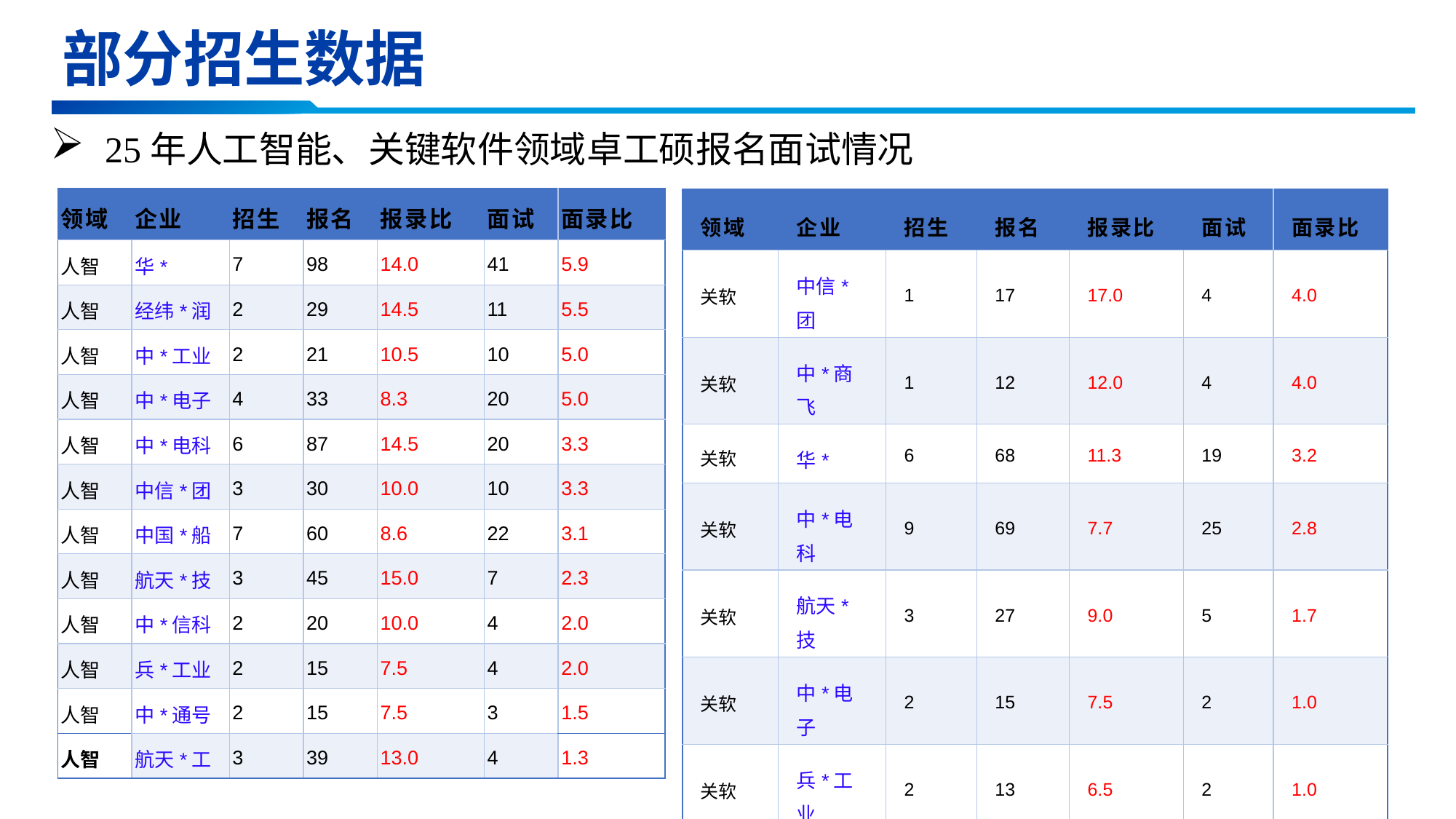

部分招生数据
3
25年人工智能、关键软件领域卓工硕报名面试情况
| 领域 | 企业 | 招生 | 报名 | 报录比 | 面试 | 面录比 |
| --- | --- | --- | --- | --- | --- | --- |
| 人智 | 华\* | 7 | 98 | 14.0 | 41 | 5.9 |
| 人智 | 经纬\*润 | 2 | 29 | 14.5 | 11 | 5.5 |
| 人智 | 中\*工业 | 2 | 21 | 10.5 | 10 | 5.0 |
| 人智 | 中\*电子 | 4 | 33 | 8.3 | 20 | 5.0 |
| 人智 | 中\*电科 | 6 | 87 | 14.5 | 20 | 3.3 |
| 人智 | 中信\*团 | 3 | 30 | 10.0 | 10 | 3.3 |
| 人智 | 中国\*船 | 7 | 60 | 8.6 | 22 | 3.1 |
| 人智 | 航天\*技 | 3 | 45 | 15.0 | 7 | 2.3 |
| 人智 | 中\*信科 | 2 | 20 | 10.0 | 4 | 2.0 |
| 人智 | 兵\*工业 | 2 | 15 | 7.5 | 4 | 2.0 |
| 人智 | 中\*通号 | 2 | 15 | 7.5 | 3 | 1.5 |
| 人智 | 航天\*工 | 3 | 39 | 13.0 | 4 | 1.3 |
| 领域 | 企业 | 招生 | 报名 | 报录比 | 面试 | 面录比 |
| --- | --- | --- | --- | --- | --- | --- |
| 关软 | 中信\*团 | 1 | 17 | 17.0 | 4 | 4.0 |
| 关软 | 中\*商飞 | 1 | 12 | 12.0 | 4 | 4.0 |
| 关软 | 华\* | 6 | 68 | 11.3 | 19 | 3.2 |
| 关软 | 中\*电科 | 9 | 69 | 7.7 | 25 | 2.8 |
| 关软 | 航天\*技 | 3 | 27 | 9.0 | 5 | 1.7 |
| 关软 | 中\*电子 | 2 | 15 | 7.5 | 2 | 1.0 |
| 关软 | 兵\*工业 | 2 | 13 | 6.5 | 2 | 1.0 |
| 关软 | 航天\*工 | 2 | 21 | 10.5 | 1 | 0.5 |
| 关软 | 中\*工业 | 1 | 10 | 10.0 | \* | \* |